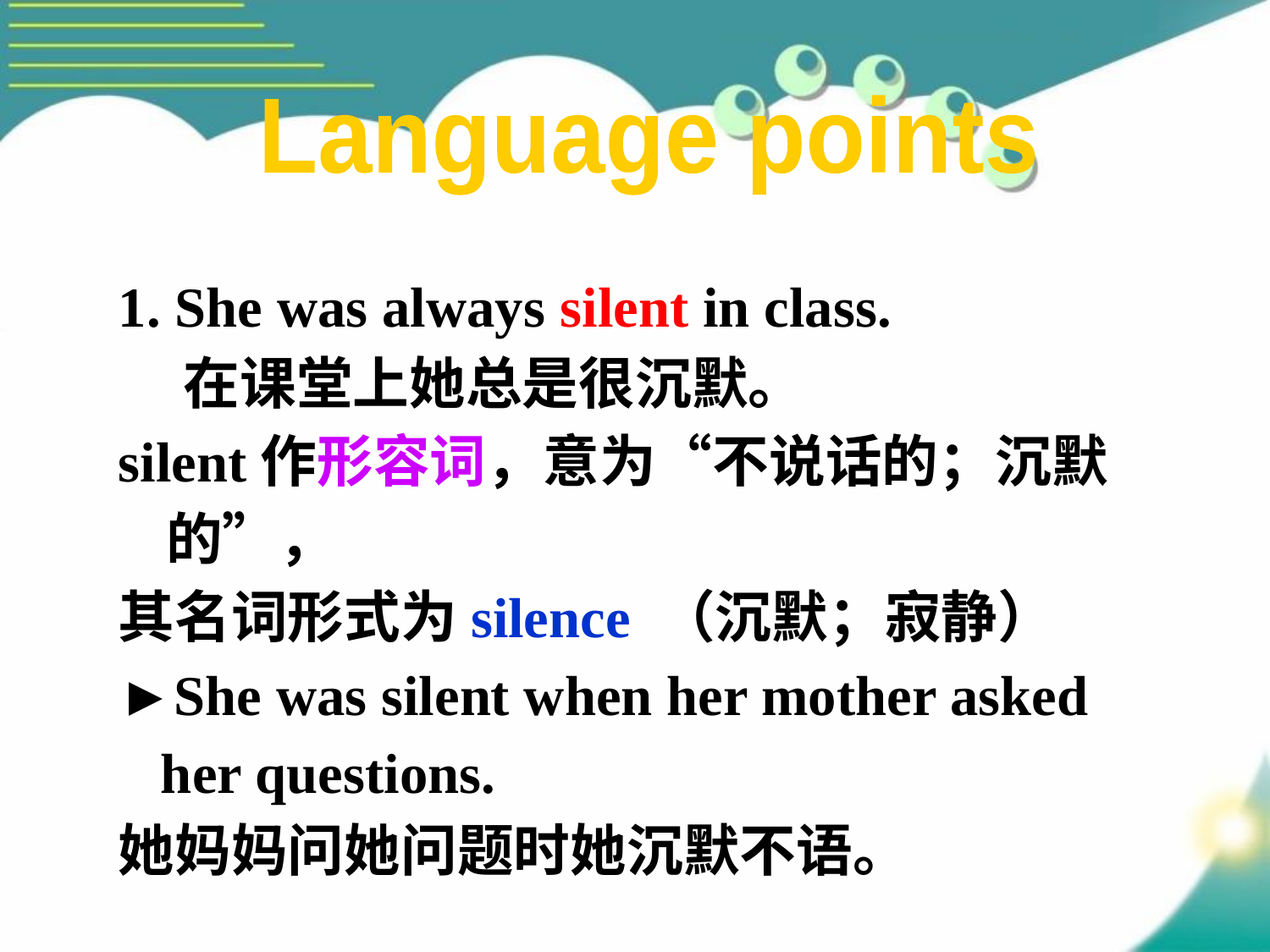

Language points
1. She was always silent in class.
    在课堂上她总是很沉默。
silent作形容词，意为“不说话的；沉默的”，
其名词形式为silence （沉默；寂静）
►She was silent when her mother asked
   her questions.
她妈妈问她问题时她沉默不语。